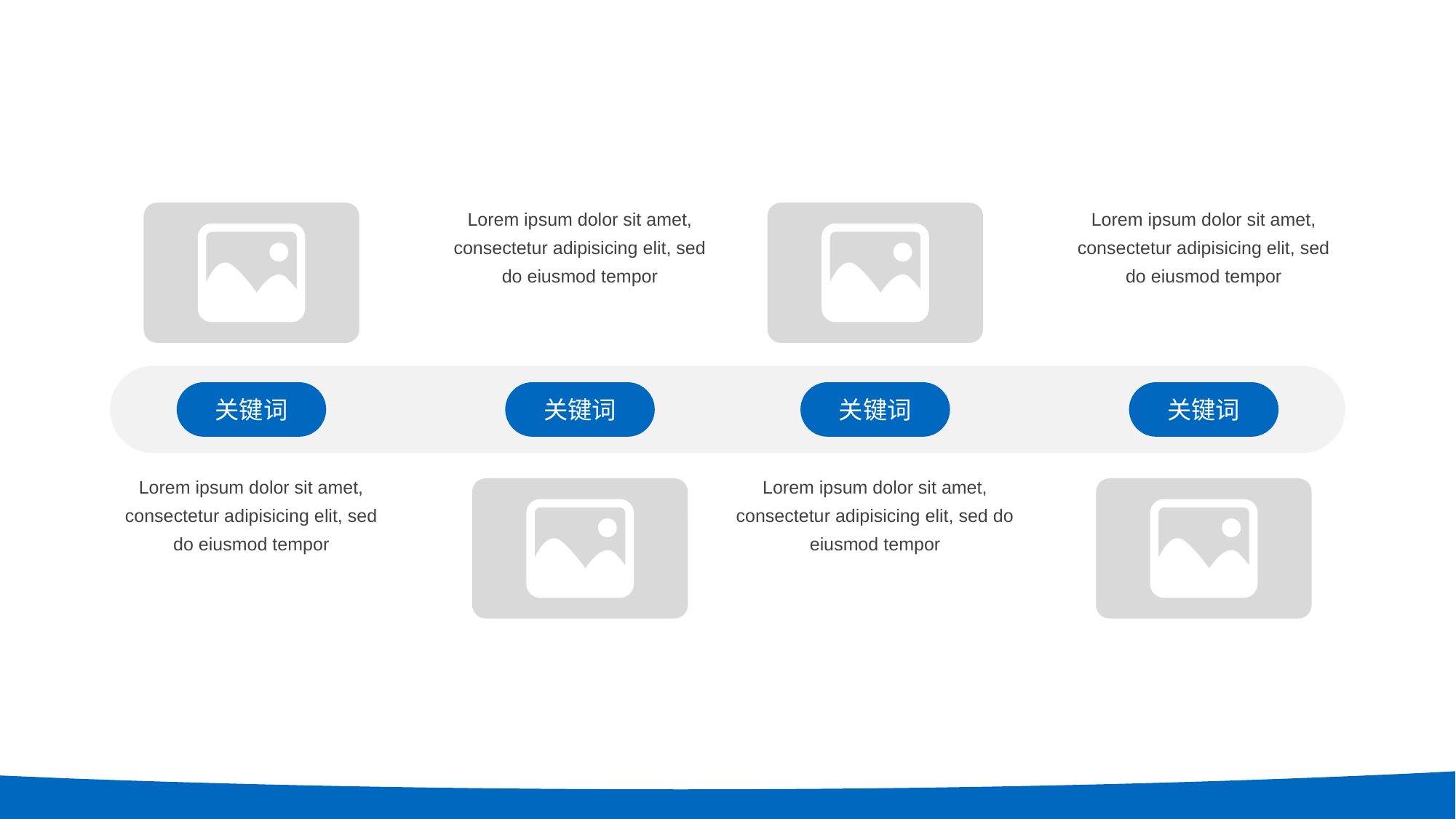

Lorem ipsum dolor sit amet, consectetur adipisicing elit, sed do eiusmod tempor
Lorem ipsum dolor sit amet, consectetur adipisicing elit, sed do eiusmod tempor

关键词
关键词
关键词
关键词
Lorem ipsum dolor sit amet, consectetur adipisicing elit, sed do eiusmod tempor
Lorem ipsum dolor sit amet, consectetur adipisicing elit, sed do eiusmod tempor